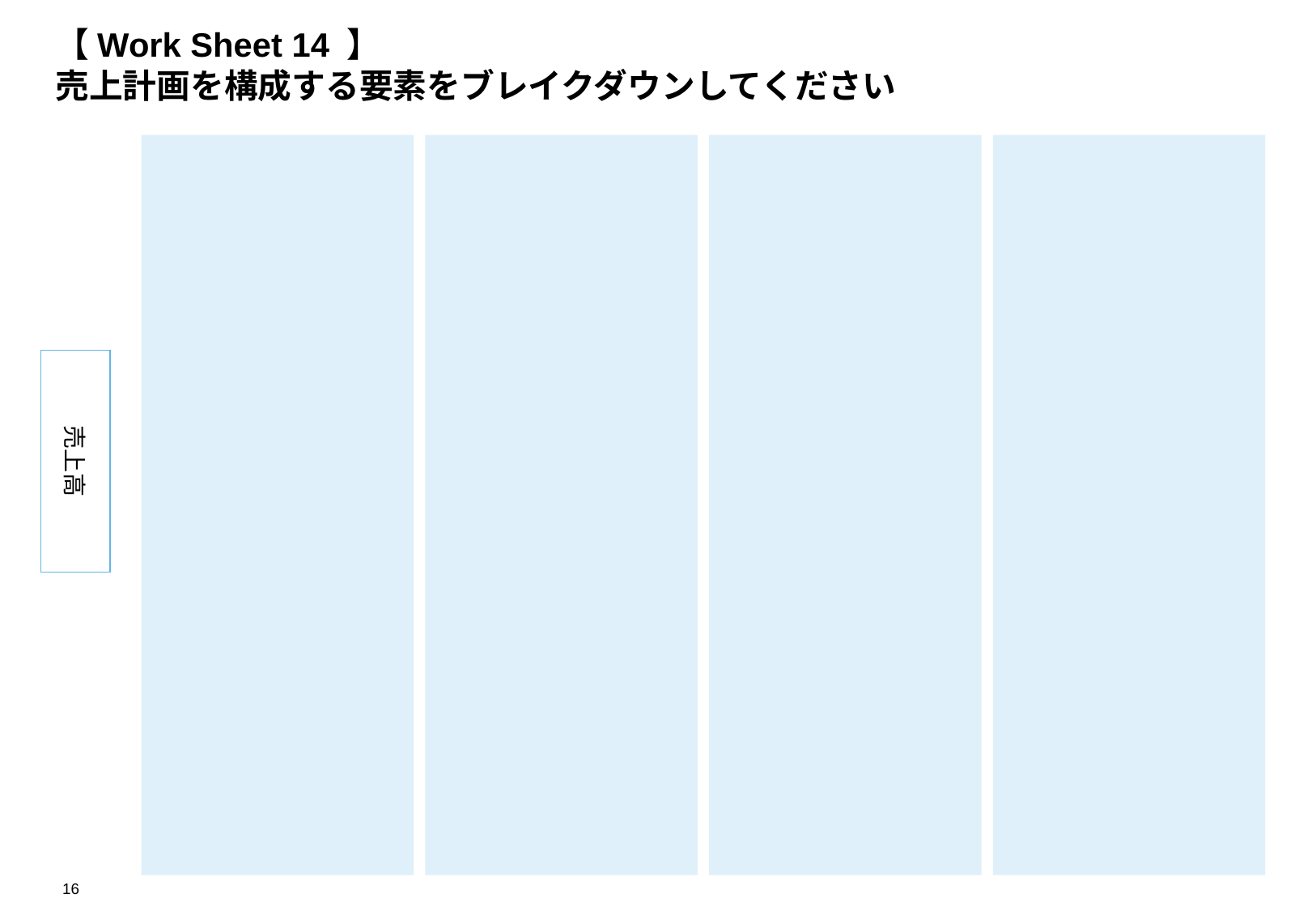

# 【Work Sheet 14 】 売上計画を構成する要素をブレイクダウンしてください

売上高
16